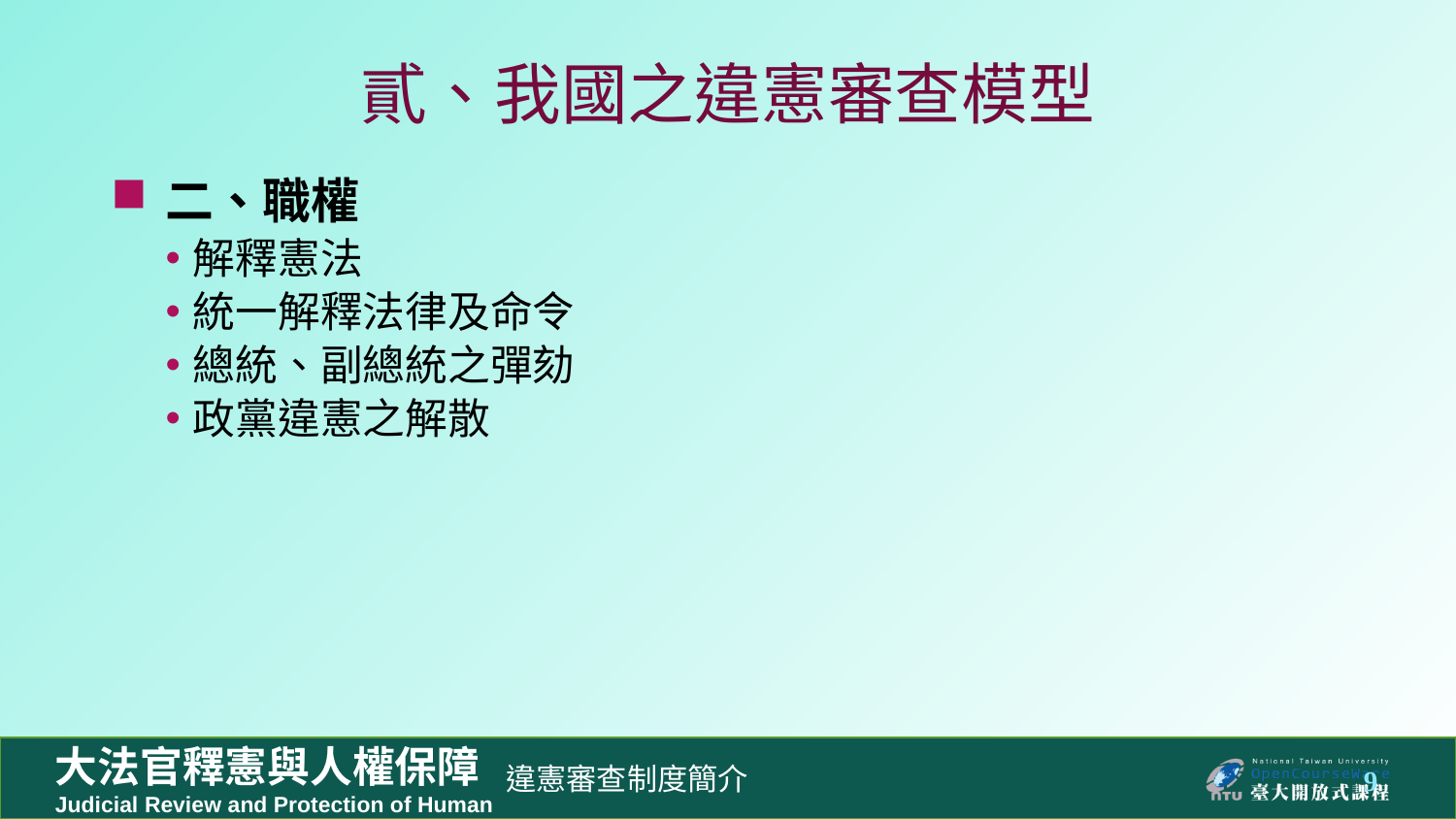

# 貳、我國之違憲審查模型
二、職權
解釋憲法
統一解釋法律及命令
總統、副總統之彈劾
政黨違憲之解散